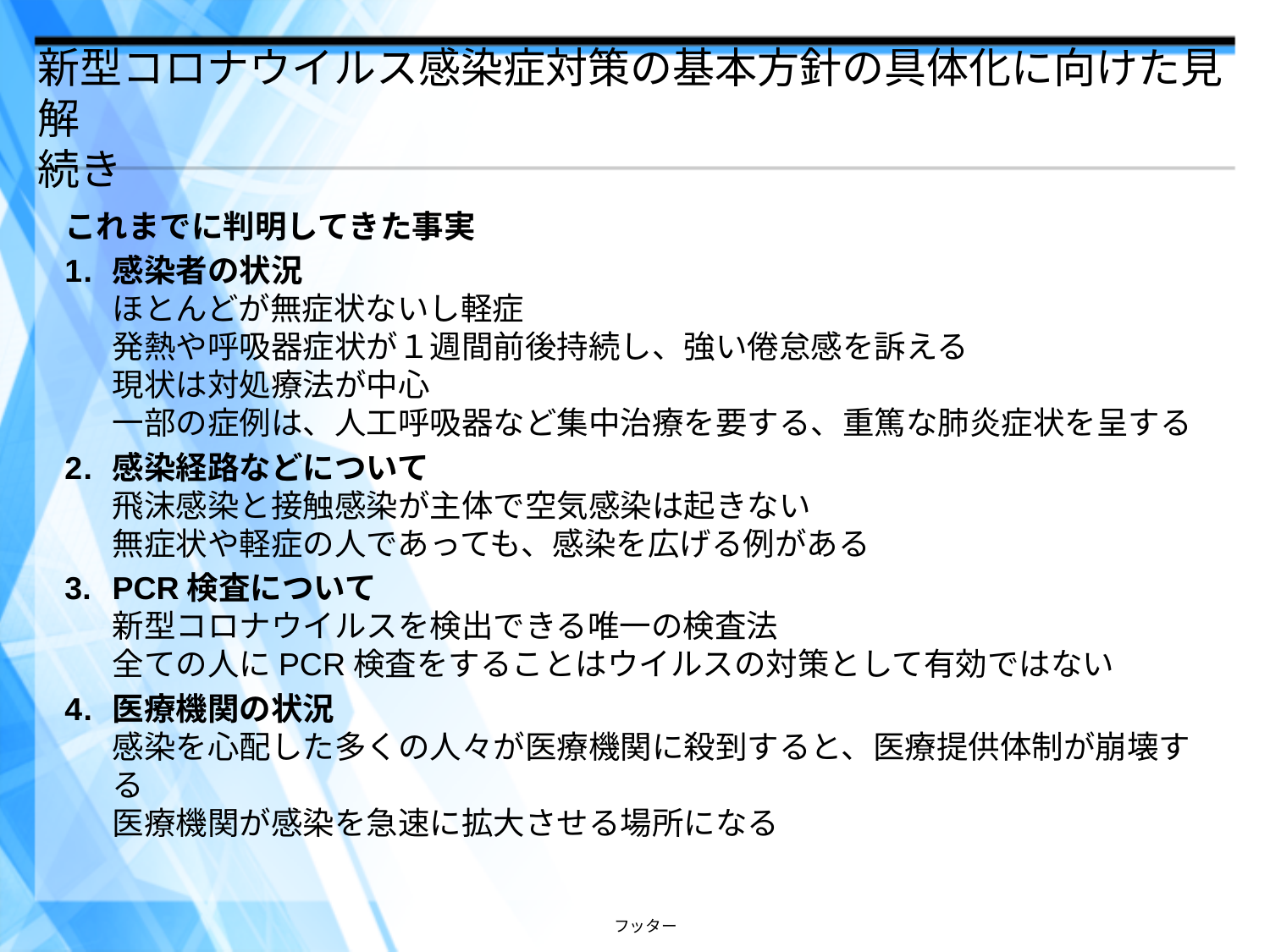

# 新型コロナウイルス感染症対策の基本方針の具体化に向けた見解 続き
これまでに判明してきた事実
感染者の状況
ほとんどが無症状ないし軽症　
発熱や呼吸器症状が１週間前後持続し、強い倦怠感を訴える
現状は対処療法が中心
一部の症例は、人工呼吸器など集中治療を要する、重篤な肺炎症状を呈する
感染経路などについて
飛沫感染と接触感染が主体で空気感染は起きない
無症状や軽症の人であっても、感染を広げる例がある
PCR検査について
新型コロナウイルスを検出できる唯一の検査法
全ての人にPCR検査をすることはウイルスの対策として有効ではない
医療機関の状況
感染を心配した多くの人々が医療機関に殺到すると、医療提供体制が崩壊する
医療機関が感染を急速に拡大させる場所になる
フッター